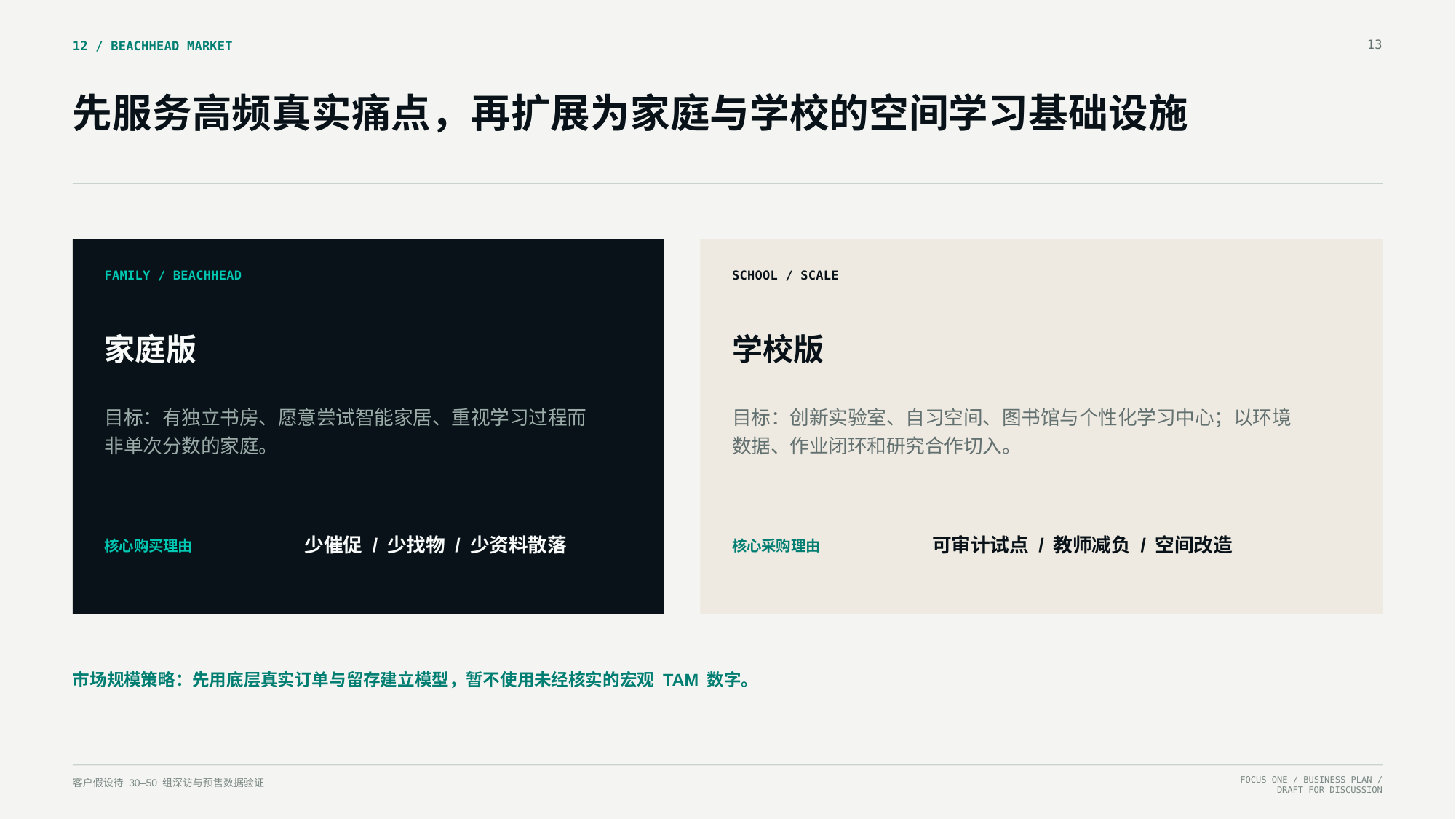

13
12 / BEACHHEAD MARKET
先服务高频真实痛点，再扩展为家庭与学校的空间学习基础设施

FAMILY / BEACHHEAD
SCHOOL / SCALE
家庭版
学校版
目标：有独立书房、愿意尝试智能家居、重视学习过程而非单次分数的家庭。
目标：创新实验室、自习空间、图书馆与个性化学习中心；以环境数据、作业闭环和研究合作切入。
少催促 / 少找物 / 少资料散落
可审计试点 / 教师减负 / 空间改造
核心购买理由
核心采购理由
市场规模策略：先用底层真实订单与留存建立模型，暂不使用未经核实的宏观 TAM 数字。

客户假设待 30–50 组深访与预售数据验证
FOCUS ONE / BUSINESS PLAN / DRAFT FOR DISCUSSION